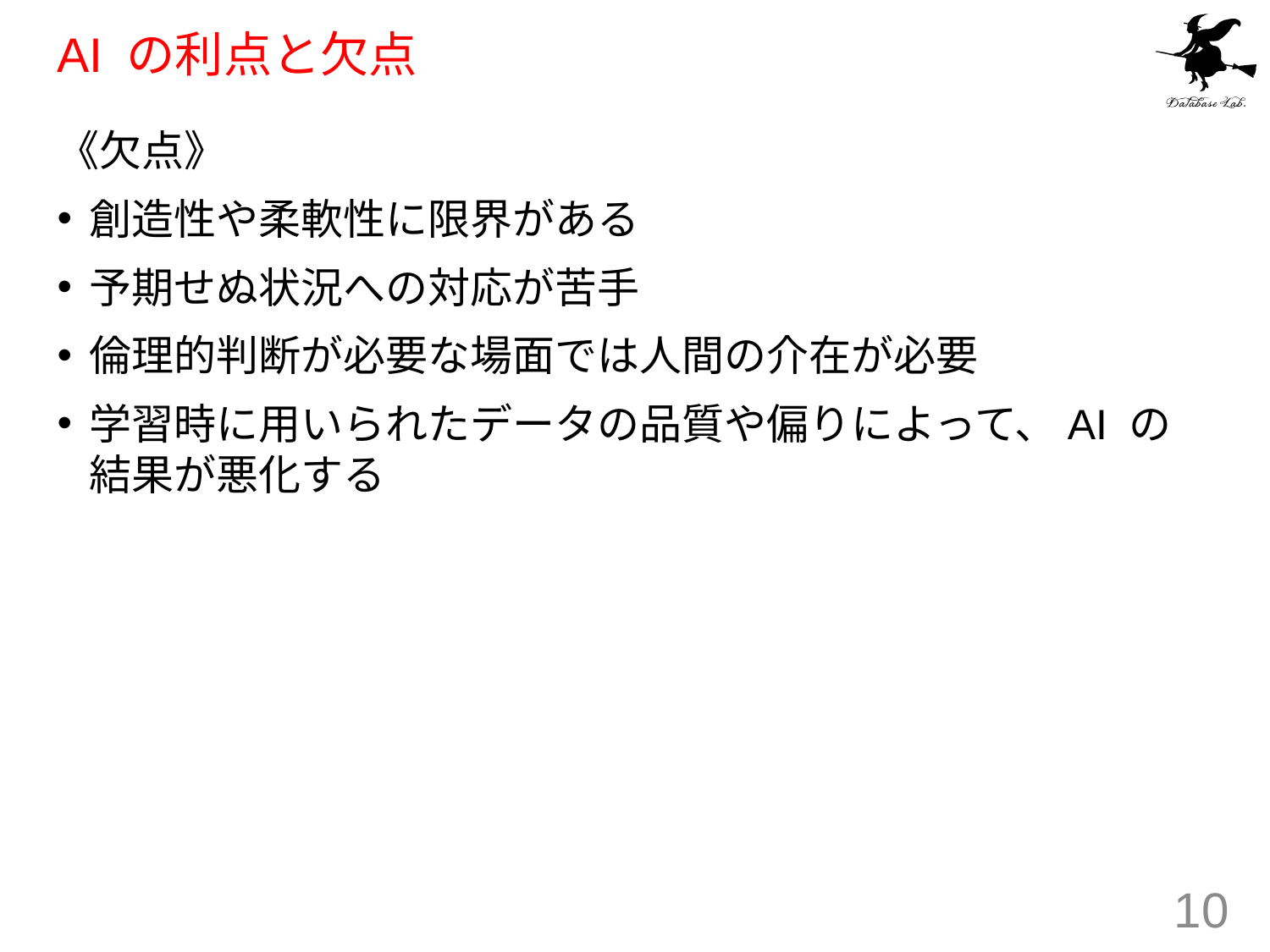

# AI の利点と欠点
《欠点》
創造性や柔軟性に限界がある
予期せぬ状況への対応が苦手
倫理的判断が必要な場面では人間の介在が必要
学習時に用いられたデータの品質や偏りによって、AI の結果が悪化する
10